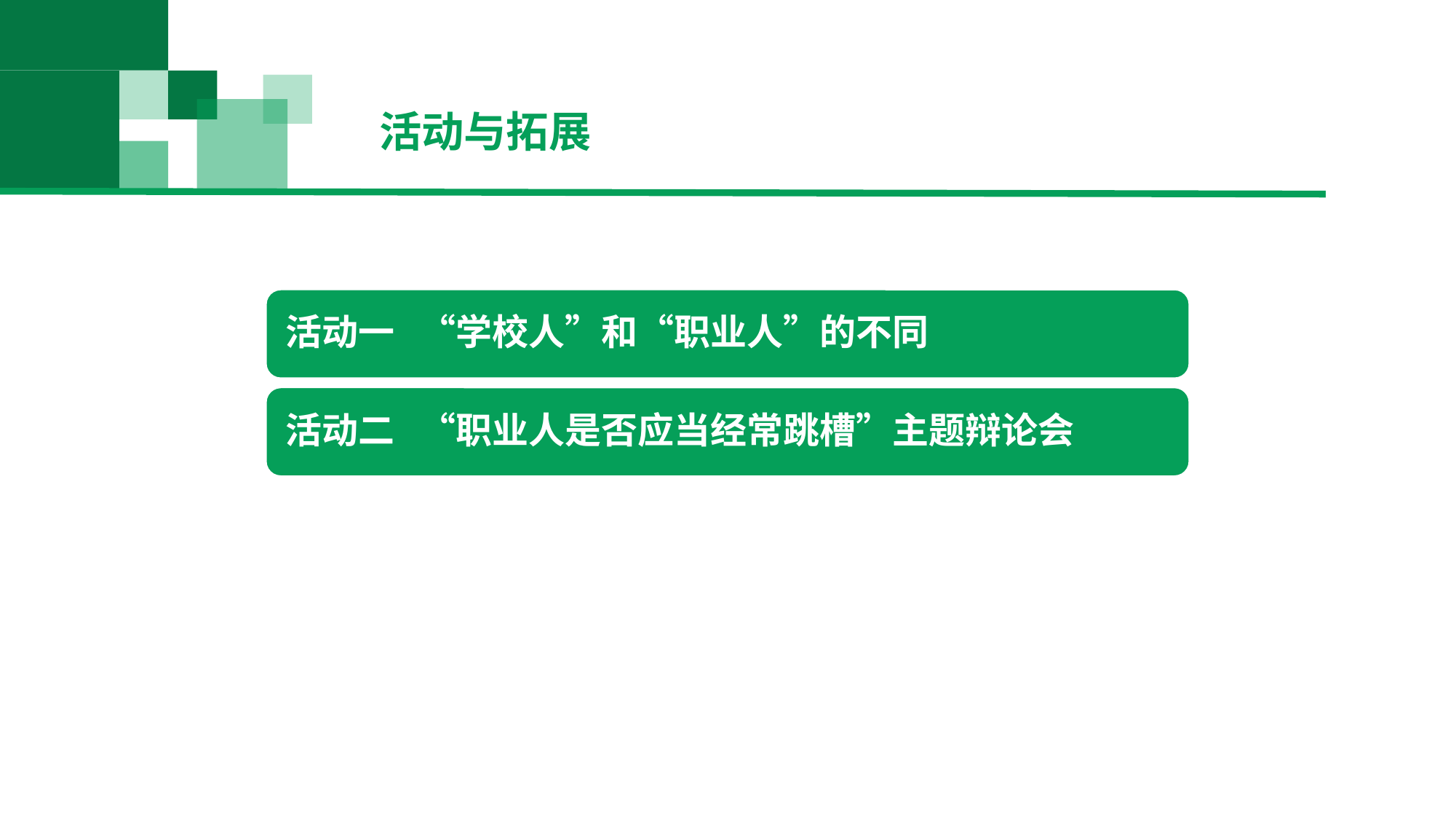

活动与拓展

活动一   “学校人”和“职业人”的不同
活动二   “职业人是否应当经常跳槽”主题辩论会